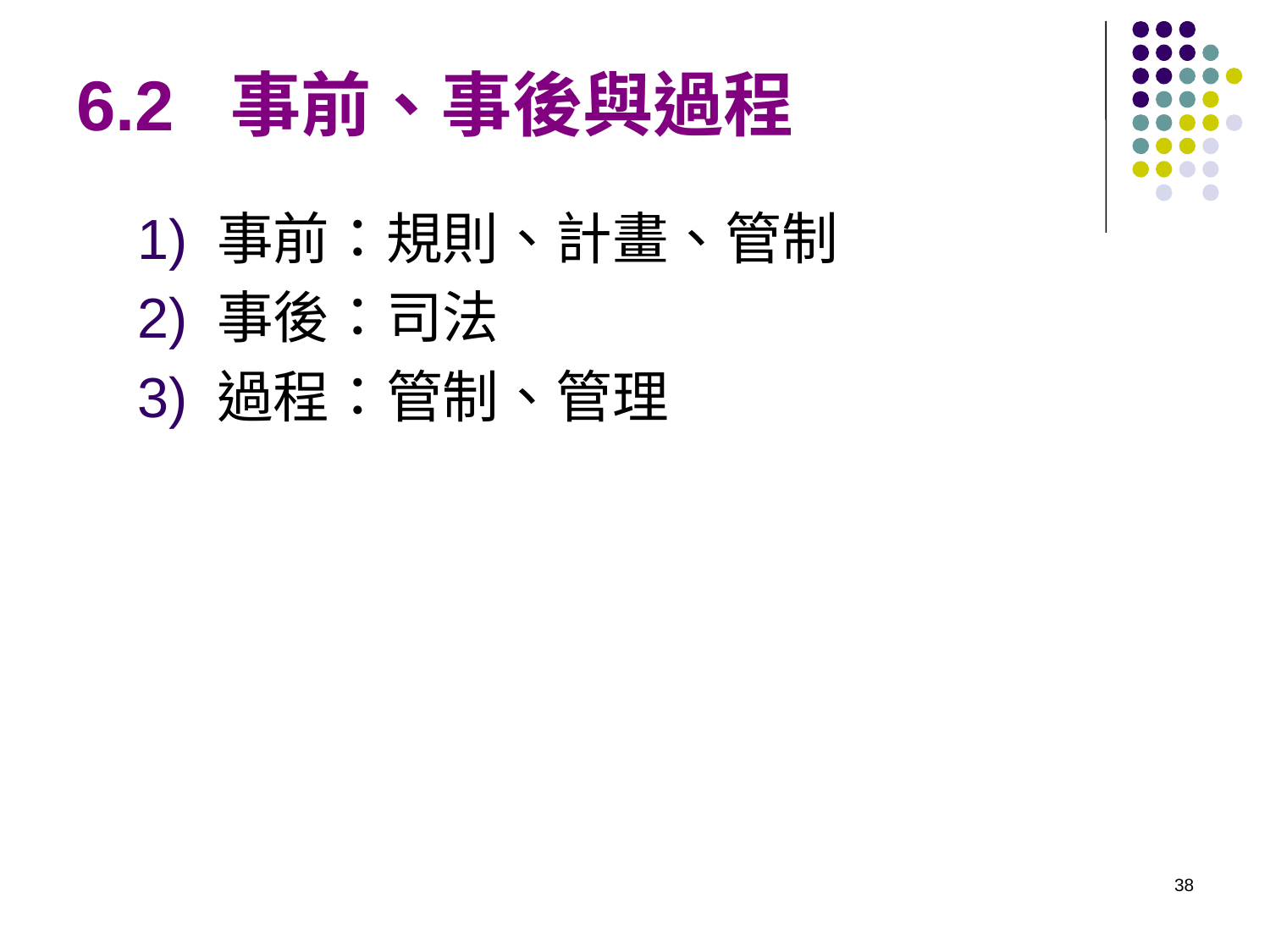

# 6.2  事前、事後與過程
事前：規則、計畫、管制
事後：司法
過程：管制、管理
38